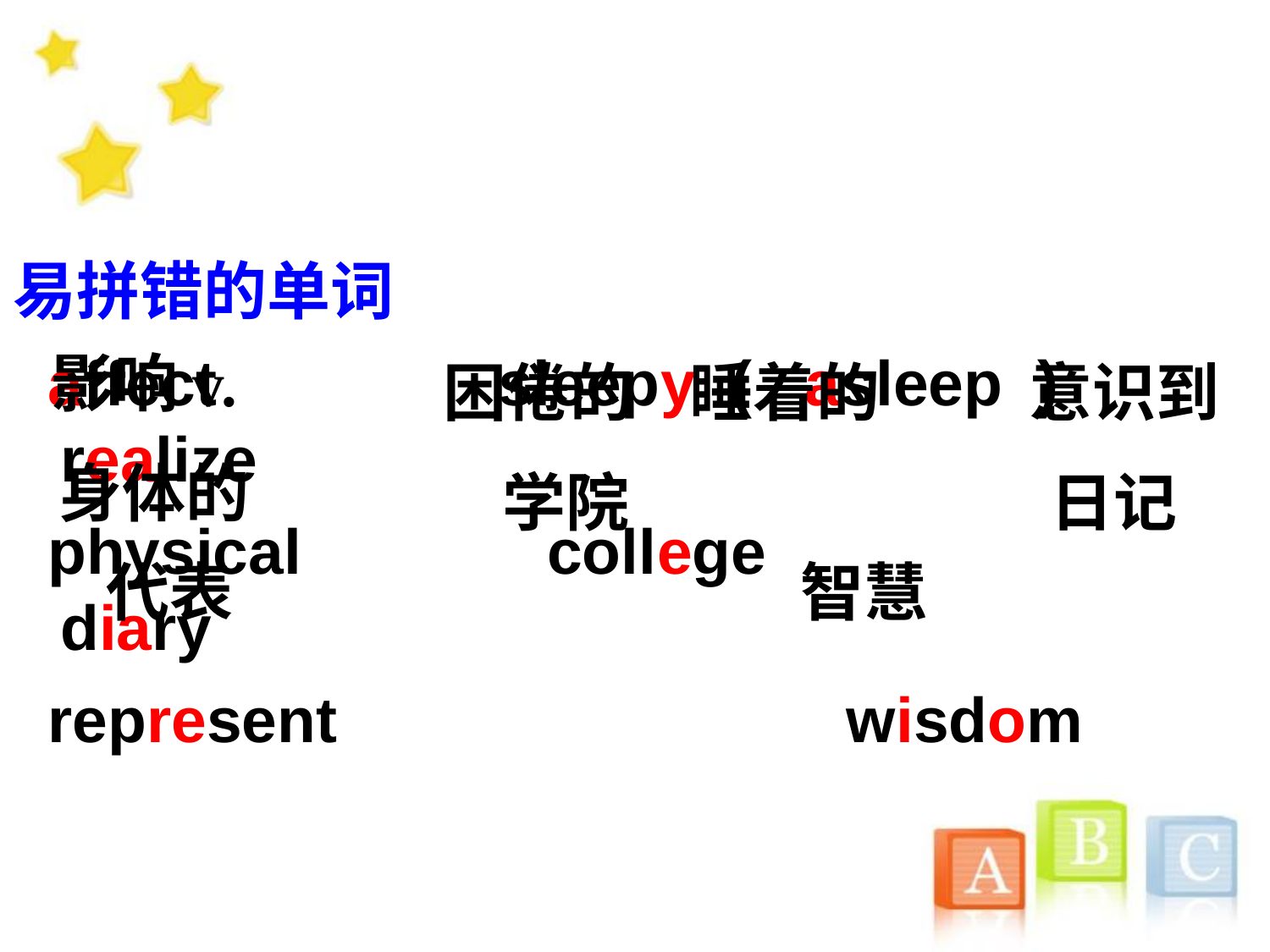

易拼错的单词
  affect                sleepy  (   asleep  )     realize
  physical              college                        diary
  represent                             wisdom

影响v.
 困倦的
睡着的
意识到
身体的
日记
学院
代表
智慧